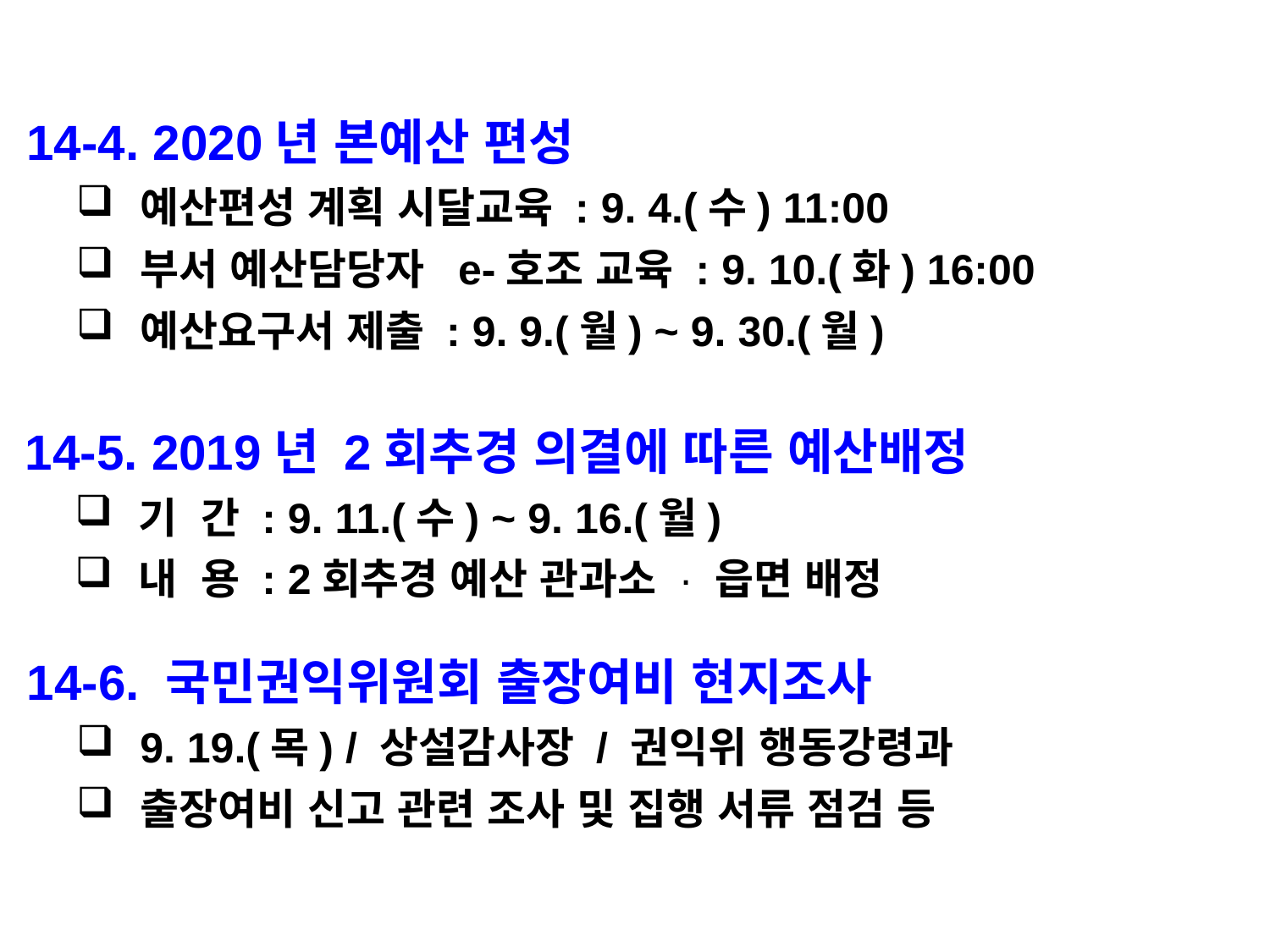

14-4. 2020년 본예산 편성
예산편성 계획 시달교육 : 9. 4.(수) 11:00
부서 예산담당자  e-호조 교육 : 9. 10.(화) 16:00
예산요구서 제출 : 9. 9.(월) ~ 9. 30.(월)

 14-5. 2019년 2회추경 의결에 따른 예산배정
기  간 : 9. 11.(수) ~ 9. 16.(월)
내  용 : 2회추경 예산 관과소 · 읍면 배정

 14-6. 국민권익위원회 출장여비 현지조사
9. 19.(목) / 상설감사장 / 권익위 행동강령과
출장여비 신고 관련 조사 및 집행 서류 점검 등